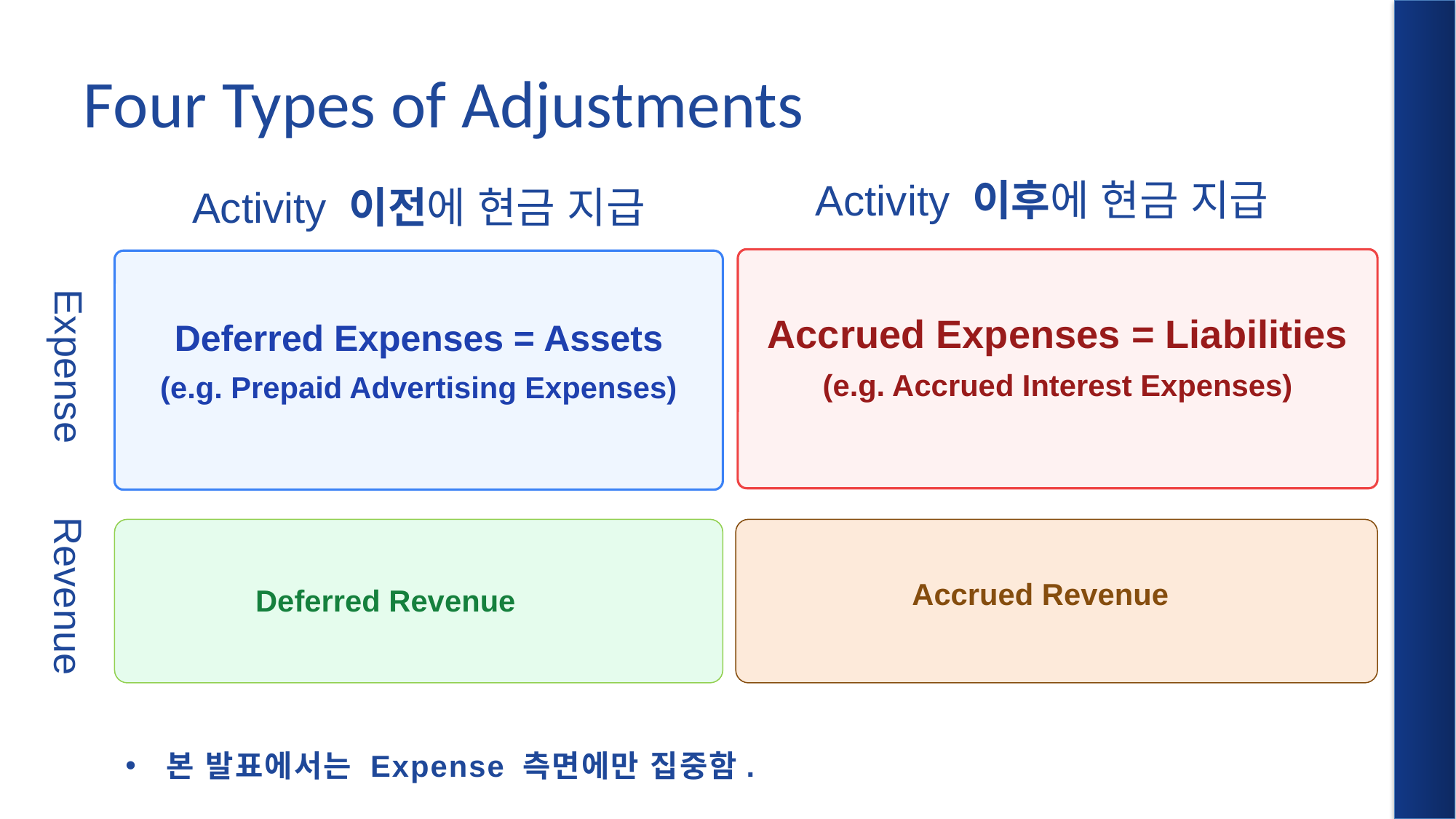

# Four Types of Adjustments
Activity 이후에 현금 지급
Activity 이전에 현금 지급

Expense
Accrued Expenses = Liabilities
(e.g. Accrued Interest Expenses)

Deferred Expenses = Assets
(e.g. Prepaid Advertising Expenses)
Revenue

Deferred Revenue
Accrued Revenue
본 발표에서는 Expense 측면에만 집중함.